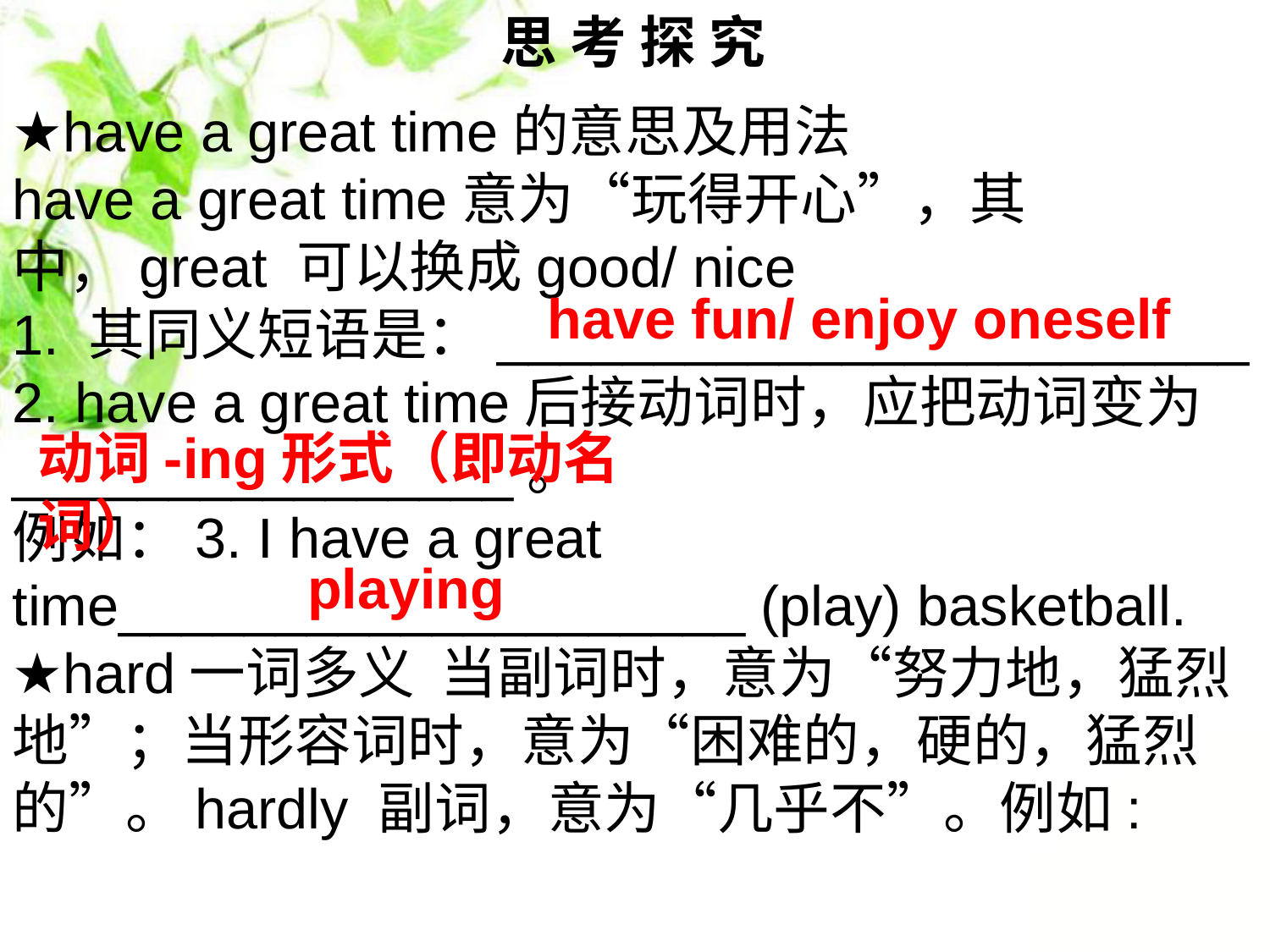

思 考 探 究
★have a great time的意思及用法
have a great time意为“玩得开心”，其中，great 可以换成good/ nice
1. 其同义短语是：________________________
2. have a great time后接动词时，应把动词变为 ________________。
例如：3. I have a great time____________________ (play) basketball.
★hard一词多义  当副词时，意为“努力地，猛烈地”；当形容词时，意为“困难的，硬的，猛烈的”。hardly 副词，意为“几乎不”。例如:
have fun/ enjoy oneself
动词-ing形式（即动名词）
playing